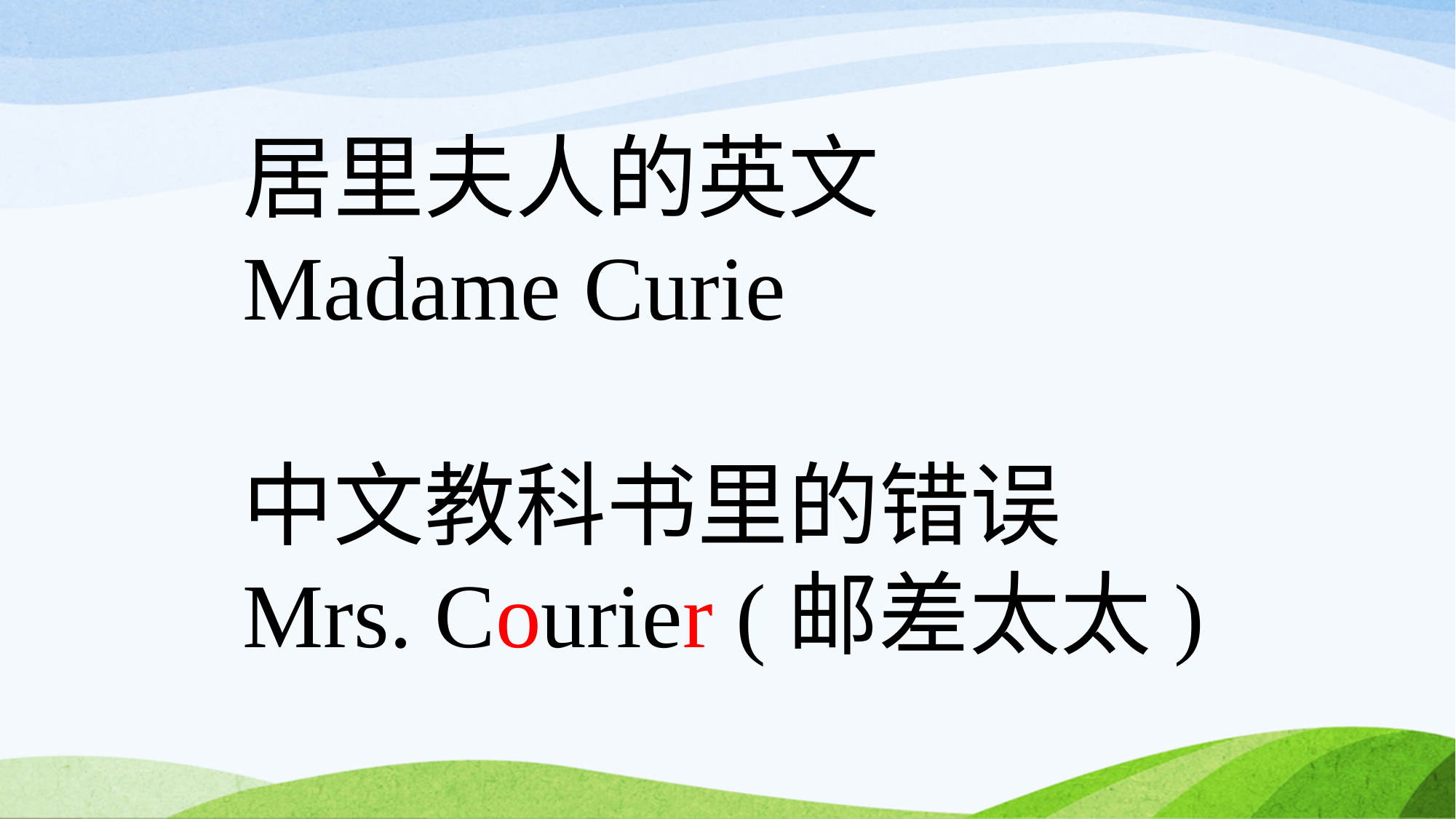

居里夫人的英文
Madame Curie

中文教科书里的错误
Mrs. Courier (邮差太太)